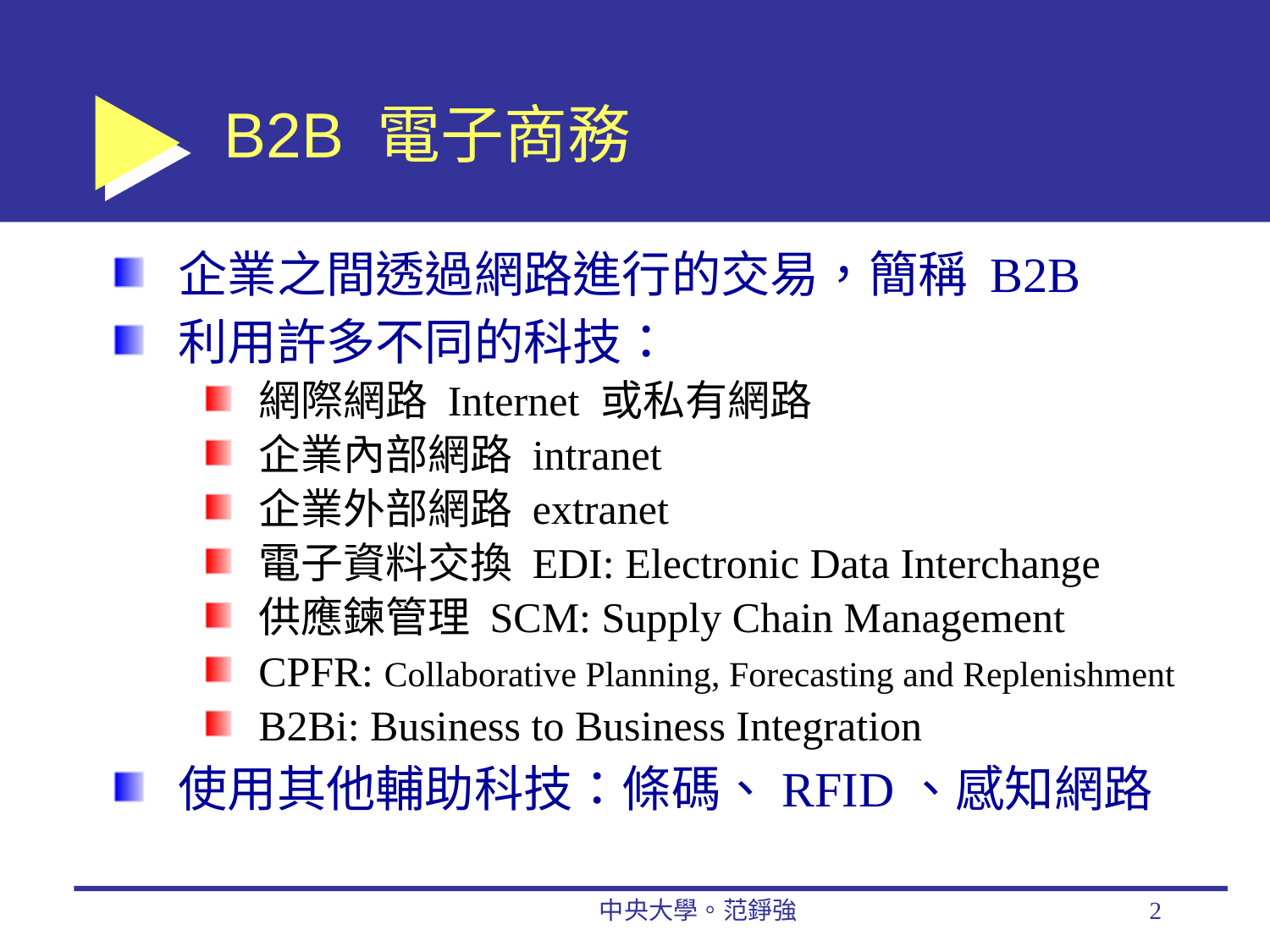

# B2B 電子商務
企業之間透過網路進行的交易，簡稱 B2B
利用許多不同的科技：
網際網路 Internet 或私有網路
企業內部網路 intranet
企業外部網路 extranet
電子資料交換 EDI: Electronic Data Interchange
供應鍊管理 SCM: Supply Chain Management
CPFR: Collaborative Planning, Forecasting and Replenishment
B2Bi: Business to Business Integration
使用其他輔助科技：條碼、RFID、感知網路
中央大學。范錚強
2